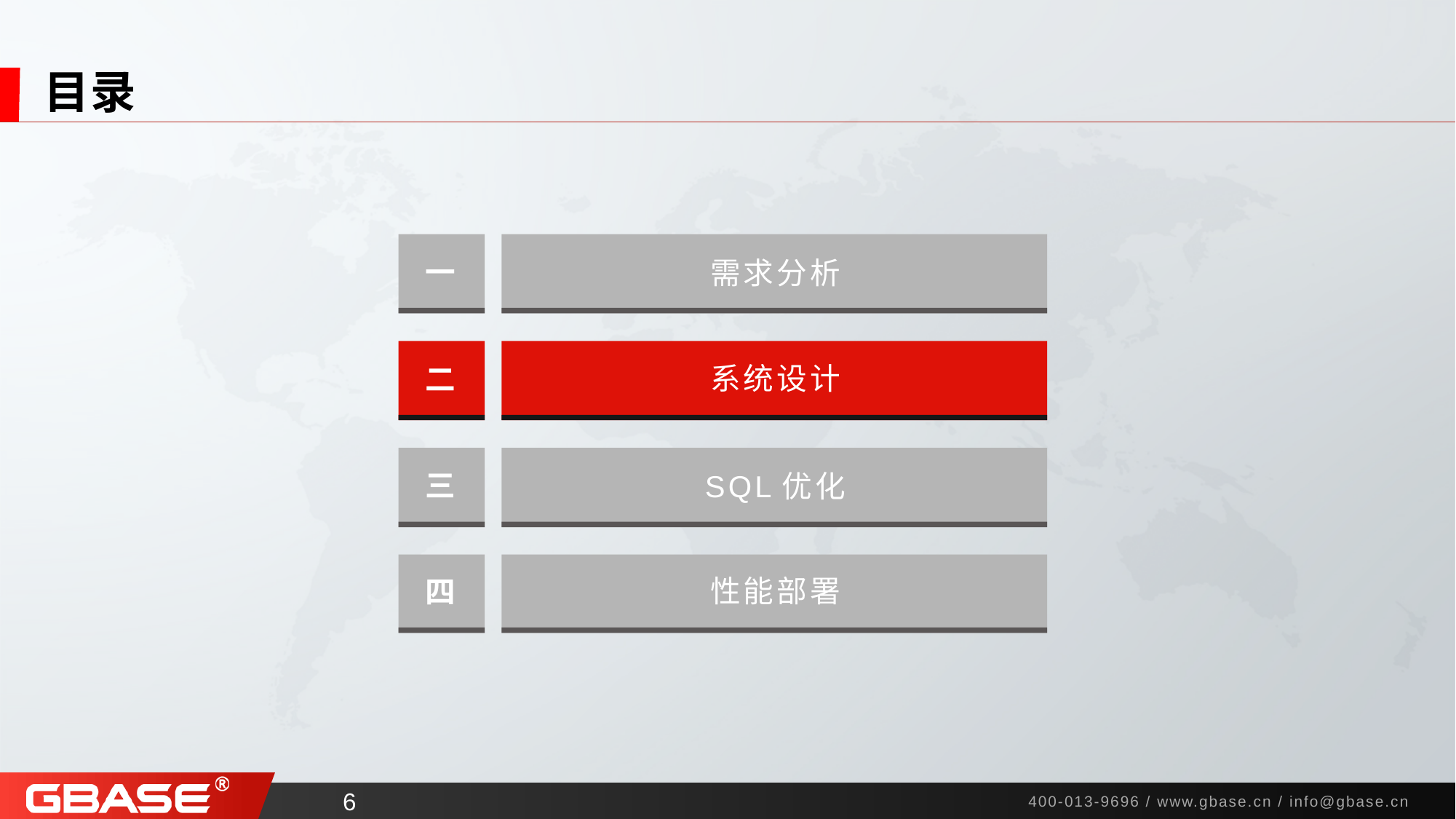

# 目录

一
需求分析

系统设计
二

三
SQL优化

性能部署
四